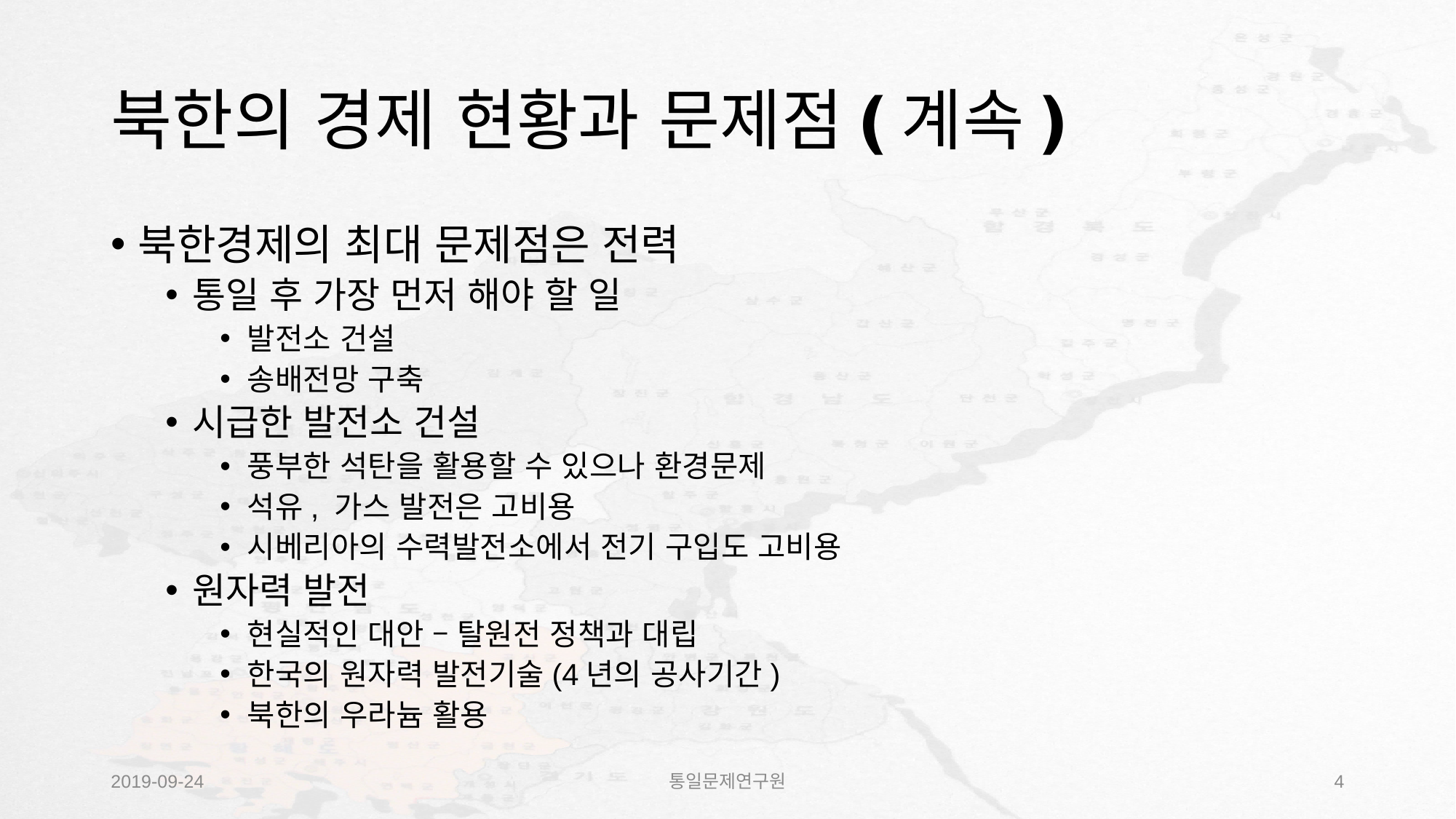

# 북한의 경제 현황과 문제점(계속)
북한경제의 최대 문제점은 전력
통일 후 가장 먼저 해야 할 일
발전소 건설
송배전망 구축
시급한 발전소 건설
풍부한 석탄을 활용할 수 있으나 환경문제
석유, 가스 발전은 고비용
시베리아의 수력발전소에서 전기 구입도 고비용
원자력 발전
현실적인 대안 – 탈원전 정책과 대립
한국의 원자력 발전기술(4년의 공사기간)
북한의 우라늄 활용
2019-09-24
통일문제연구원
4